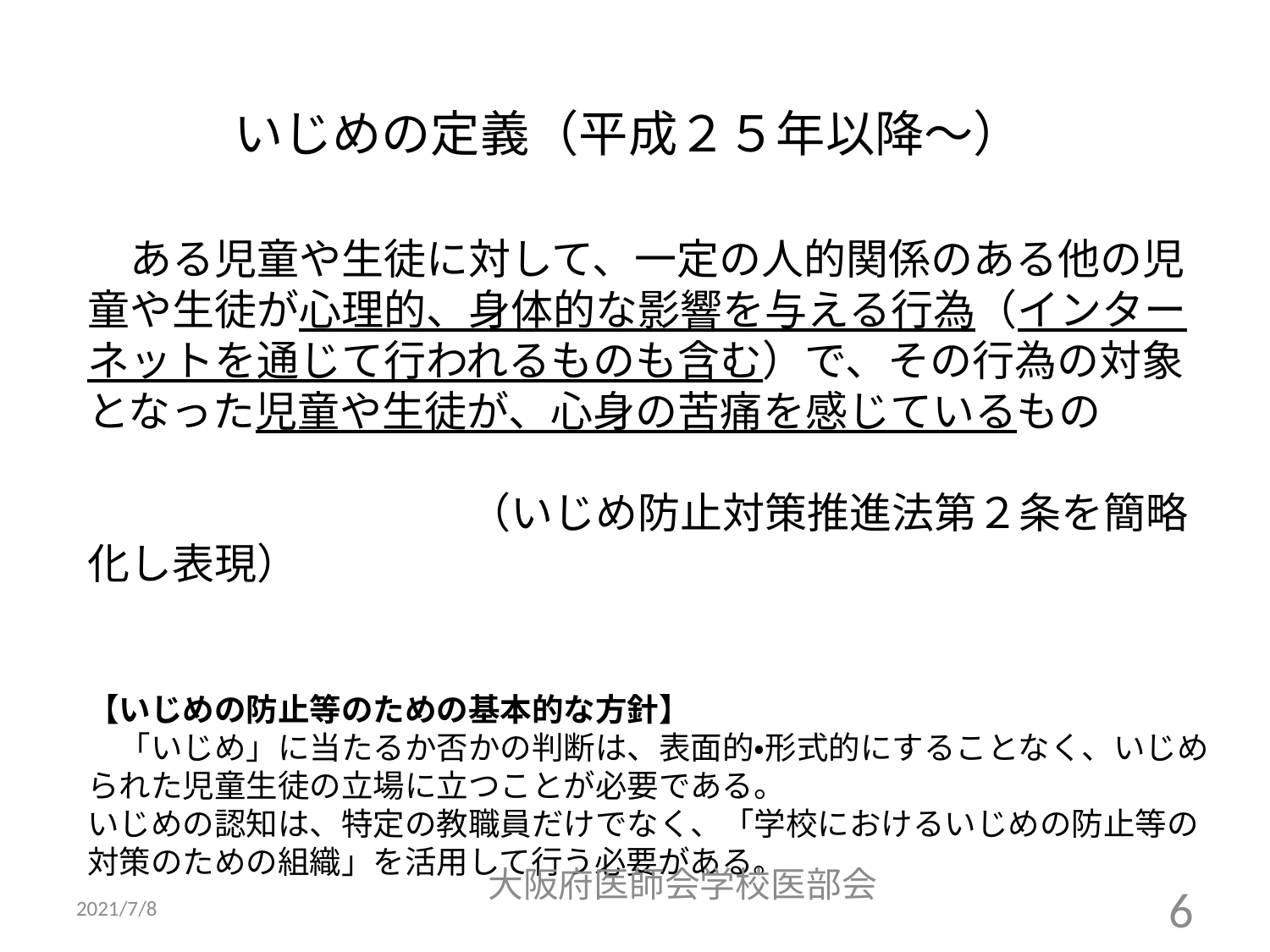

いじめの定義（平成２５年以降〜）
　ある児童や生徒に対して、一定の人的関係のある他の児童や生徒が心理的、身体的な影響を与える行為（インターネットを通じて行われるものも含む）で、その行為の対象となった児童や生徒が、心身の苦痛を感じているもの

　　　　　　　　　（いじめ防止対策推進法第２条を簡略化し表現）

【いじめの防止等のための基本的な方針】
　「いじめ」に当たるか否かの判断は、表面的・形式的にすることなく、いじめられた児童生徒の立場に立つことが必要である。
いじめの認知は、特定の教職員だけでなく、「学校におけるいじめの防止等の対策のための組織」を活用して行う必要がある。
大阪府医師会学校医部会
2021/7/8
6